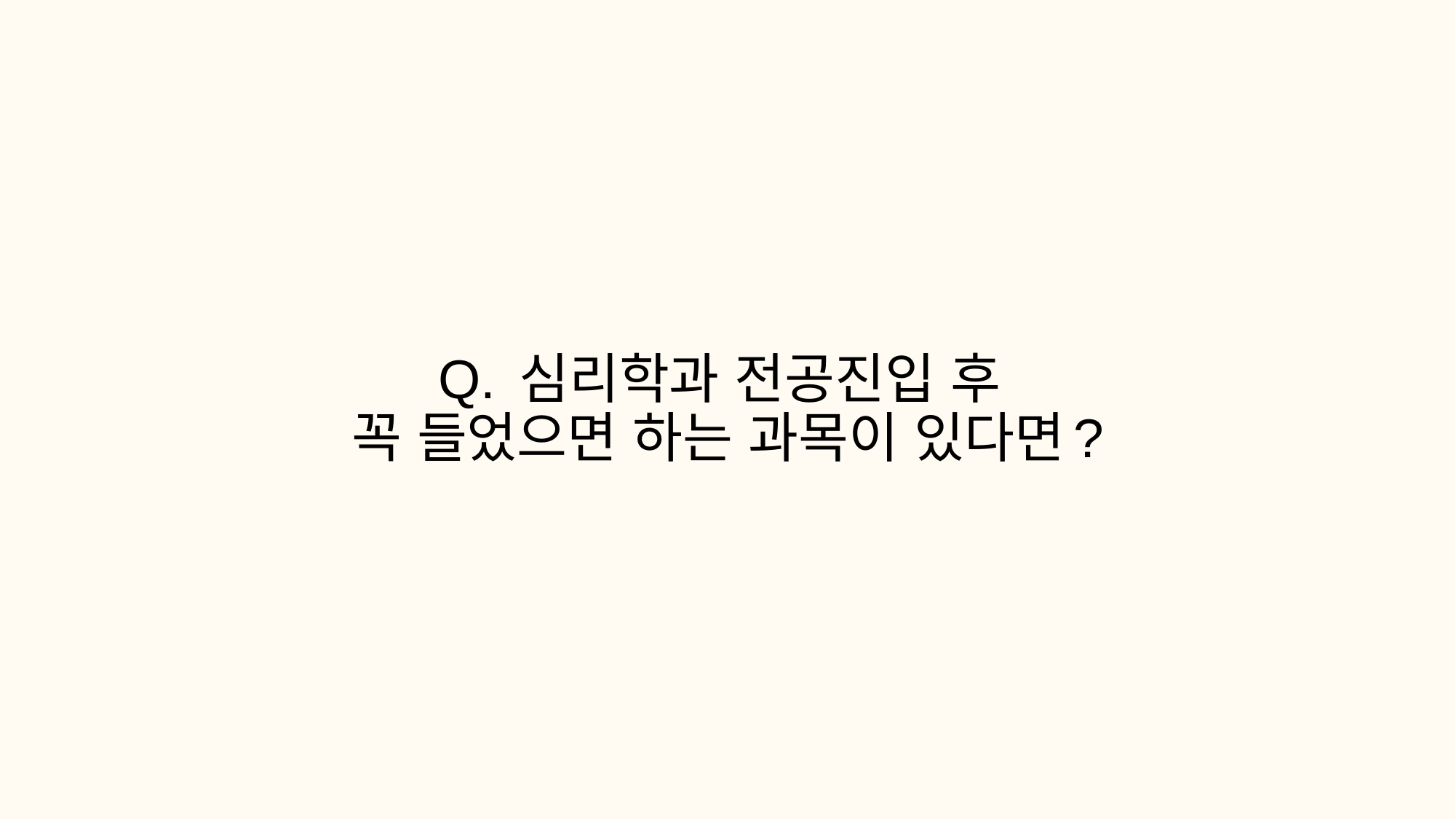

# Q. 심리학과 전공진입 후 꼭 들었으면 하는 과목이 있다면?